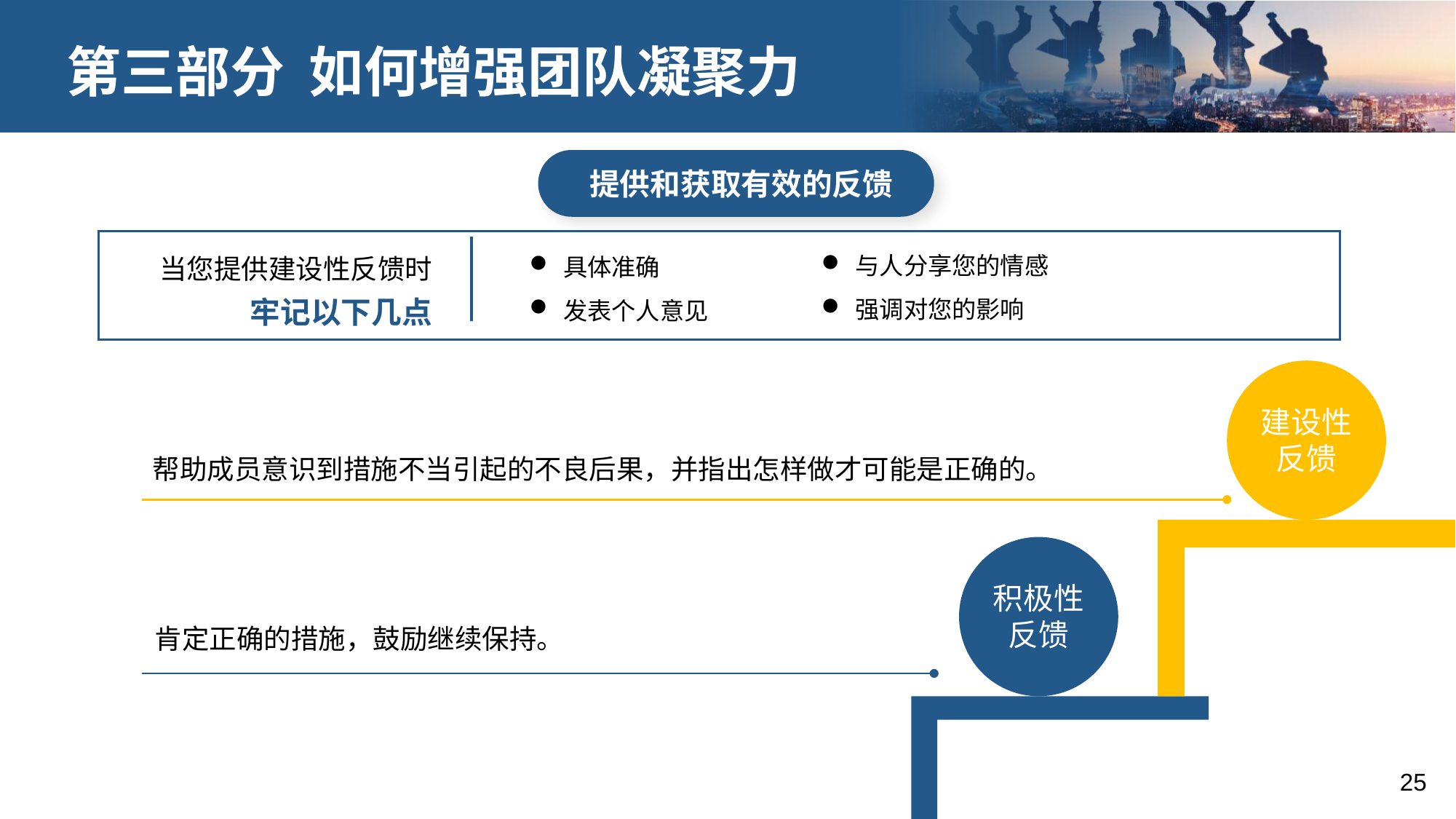

第三部分  如何增强团队凝聚力

提供和获取有效的反馈

与人分享您的情感
强调对您的影响
具体准确
发表个人意见
当您提供建设性反馈时
牢记以下几点

建设性
反馈
帮助成员意识到措施不当引起的不良后果，并指出怎样做才可能是正确的。

积极性
反馈
肯定正确的措施，鼓励继续保持。